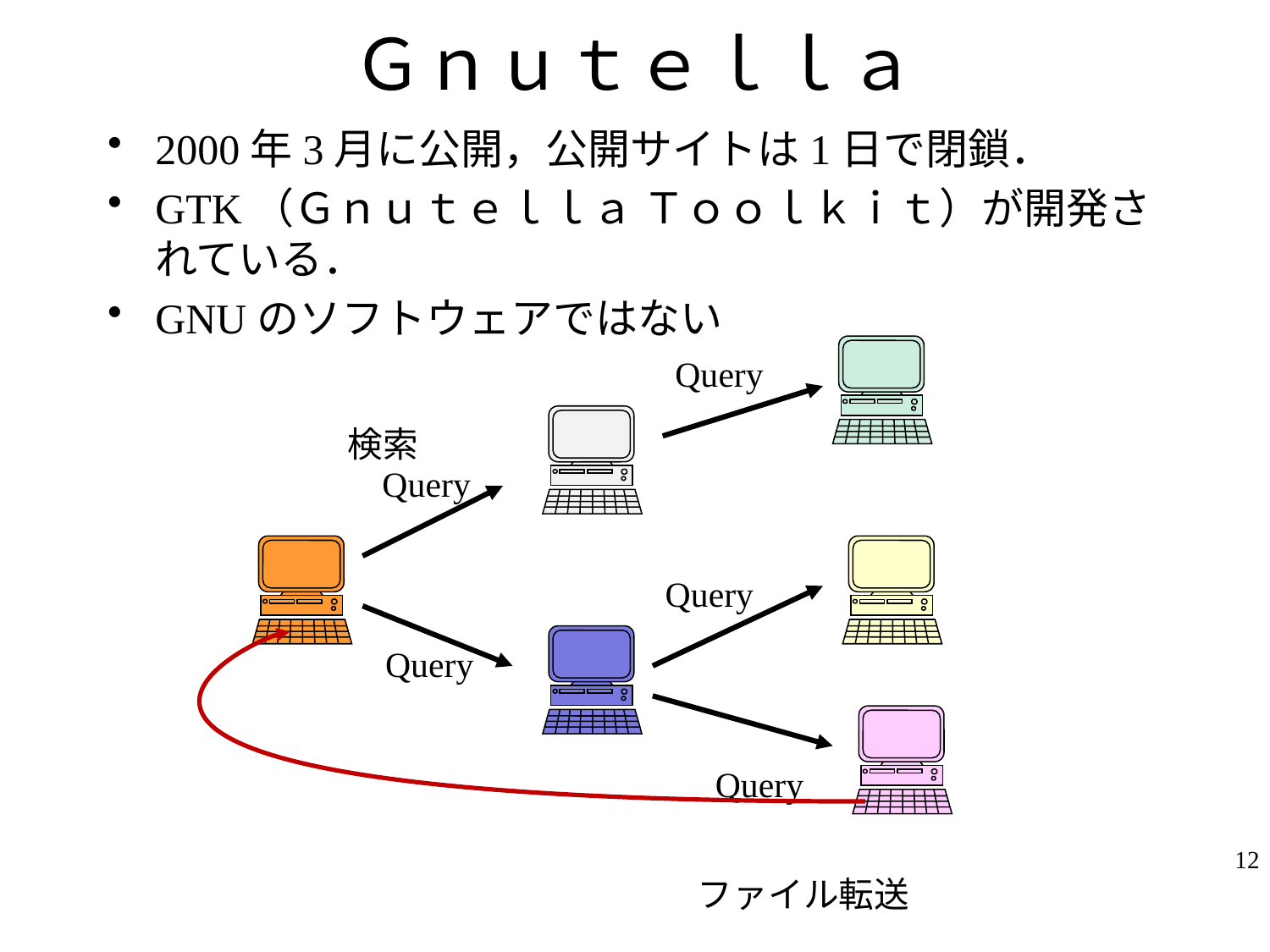

# Ｇｎｕｔｅｌｌａ
2000年3月に公開，公開サイトは1日で閉鎖．
GTK（Ｇｎｕｔｅｌｌａ Ｔｏｏｌｋｉｔ）が開発されている．
GNUのソフトウェアではない

Query

検索
Query

Query

Query

Query
12
ファイル転送